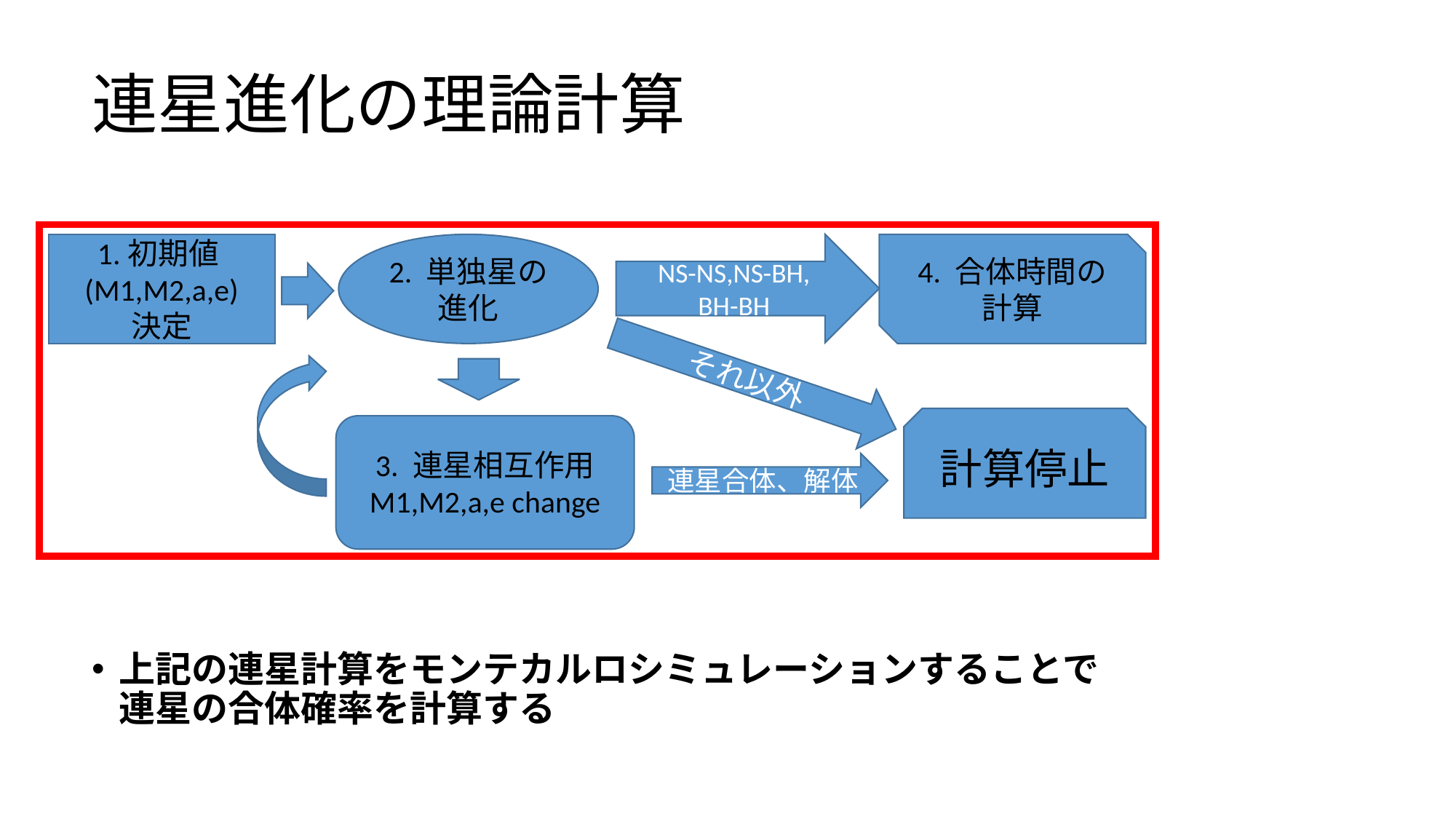

# 連星進化の理論計算

1.初期値(M1,M2,a,e)
決定
2. 単独星の進化
4. 合体時間の
計算
NS-NS,NS-BH,
BH-BH

それ以外

計算停止
3. 連星相互作用
M1,M2,a,e change
連星合体、解体
上記の連星計算をモンテカルロシミュレーションすることで連星の合体確率を計算する